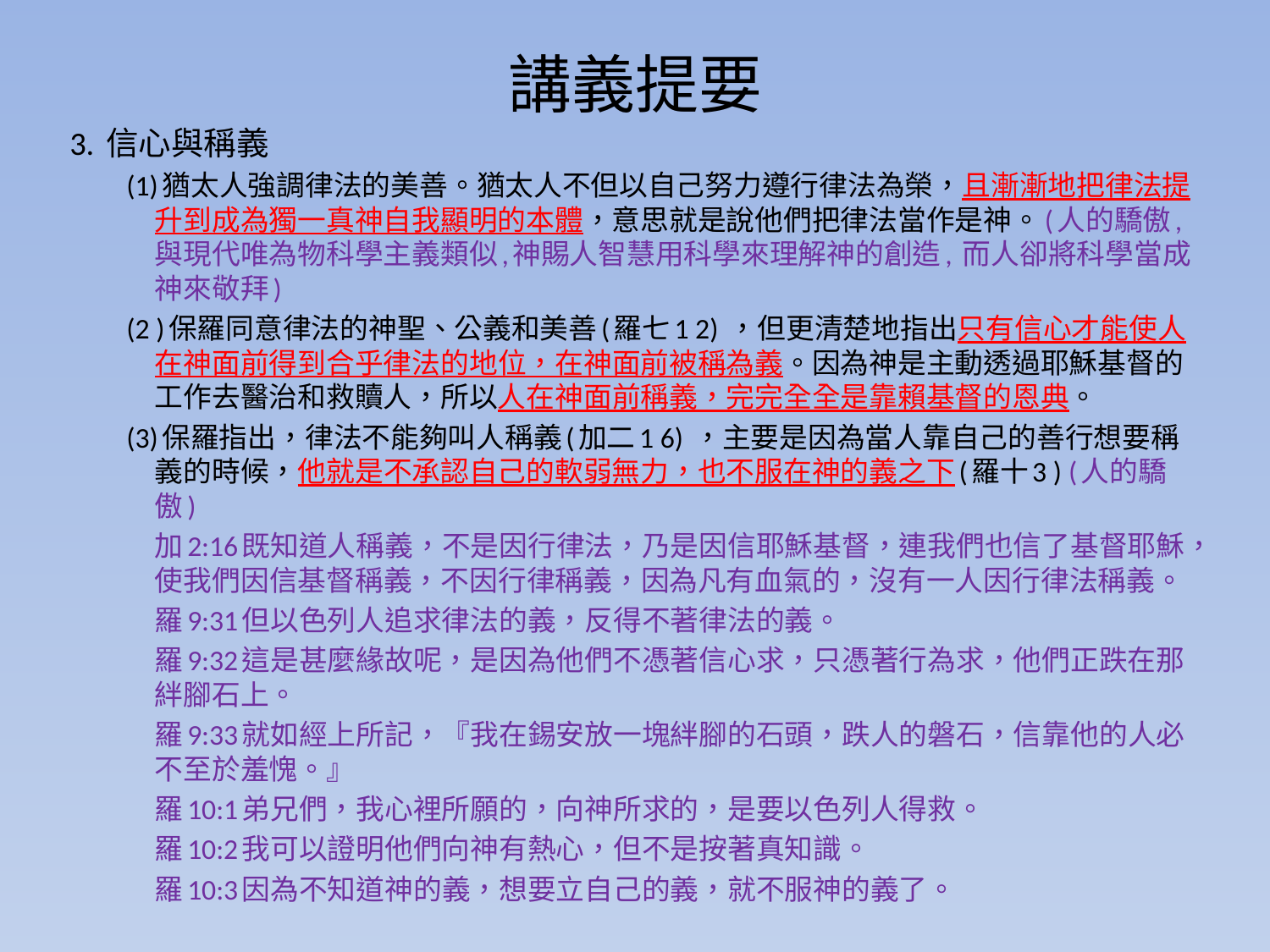

# 講義提要
3. 信心與稱義
(1)猶太人強調律法的美善。猶太人不但以自己努力遵行律法為榮，且漸漸地把律法提升到成為獨一真神自我顯明的本體，意思就是說他們把律法當作是神。(人的驕傲,與現代唯為物科學主義類似,神賜人智慧用科學來理解神的創造, 而人卻將科學當成神來敬拜)
(2 )保羅同意律法的神聖、公義和美善(羅七1 2) ，但更清楚地指出只有信心才能使人在神面前得到合乎律法的地位，在神面前被稱為義。因為神是主動透過耶穌基督的工作去醫治和救贖人，所以人在神面前稱義，完完全全是靠賴基督的恩典。
(3)保羅指出，律法不能夠叫人稱義(加二1 6) ，主要是因為當人靠自己的善行想要稱義的時候，他就是不承認自己的軟弱無力，也不服在神的義之下(羅十3 ) (人的驕傲)
加2:16既知道人稱義，不是因行律法，乃是因信耶穌基督，連我們也信了基督耶穌，使我們因信基督稱義，不因行律稱義，因為凡有血氣的，沒有一人因行律法稱義。
羅9:31但以色列人追求律法的義，反得不著律法的義。
羅9:32這是甚麼緣故呢，是因為他們不憑著信心求，只憑著行為求，他們正跌在那絆腳石上。
羅9:33就如經上所記，『我在錫安放一塊絆腳的石頭，跌人的磐石，信靠他的人必不至於羞愧。』
羅10:1弟兄們，我心裡所願的，向神所求的，是要以色列人得救。
羅10:2我可以證明他們向神有熱心，但不是按著真知識。
羅10:3因為不知道神的義，想要立自己的義，就不服神的義了。